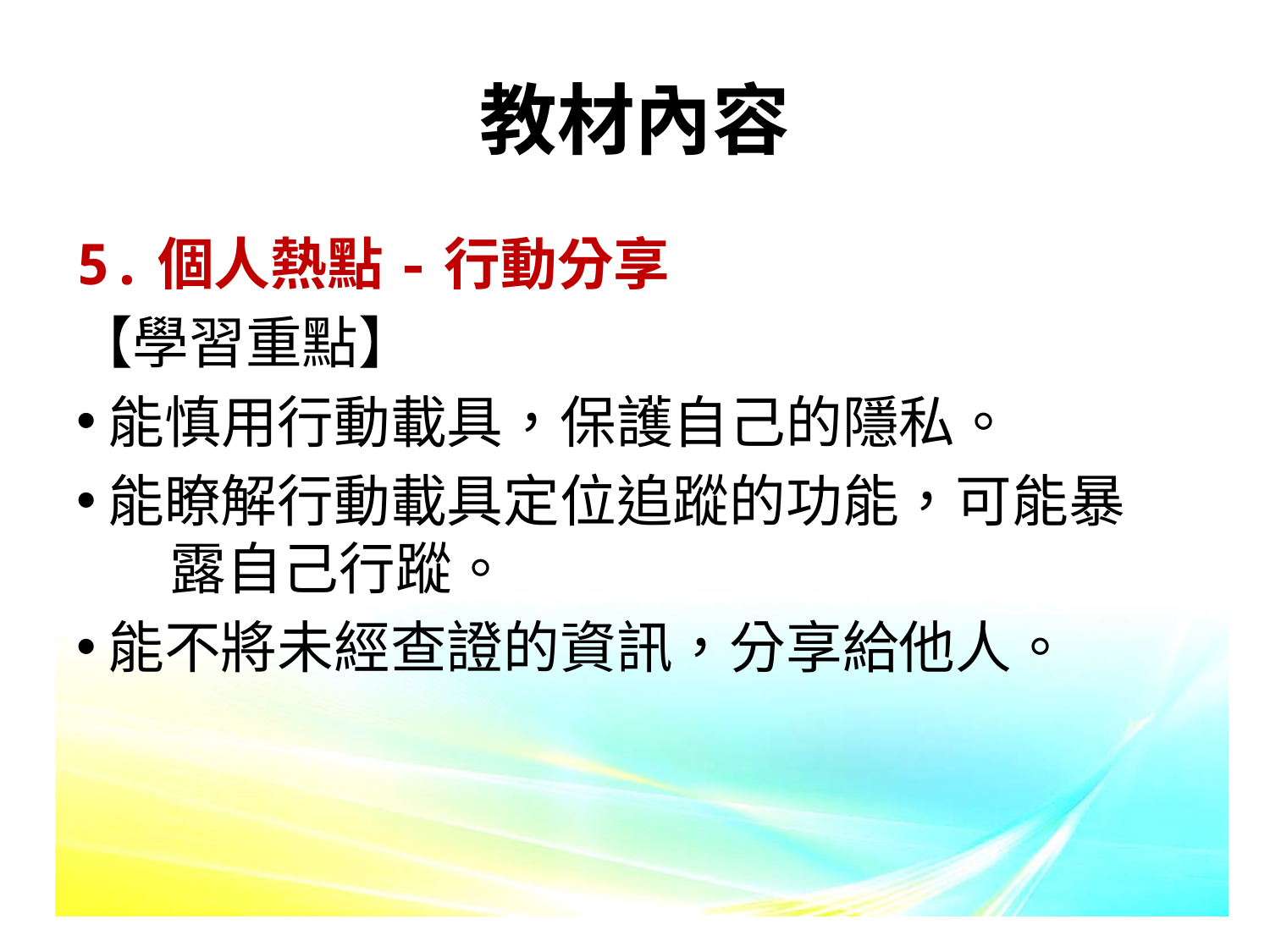

# 教材內容
5.個人熱點-行動分享
【學習重點】
能慎用行動載具，保護自己的隱私。
能瞭解行動載具定位追蹤的功能，可能暴
	露自己行蹤。
能不將未經查證的資訊，分享給他人。